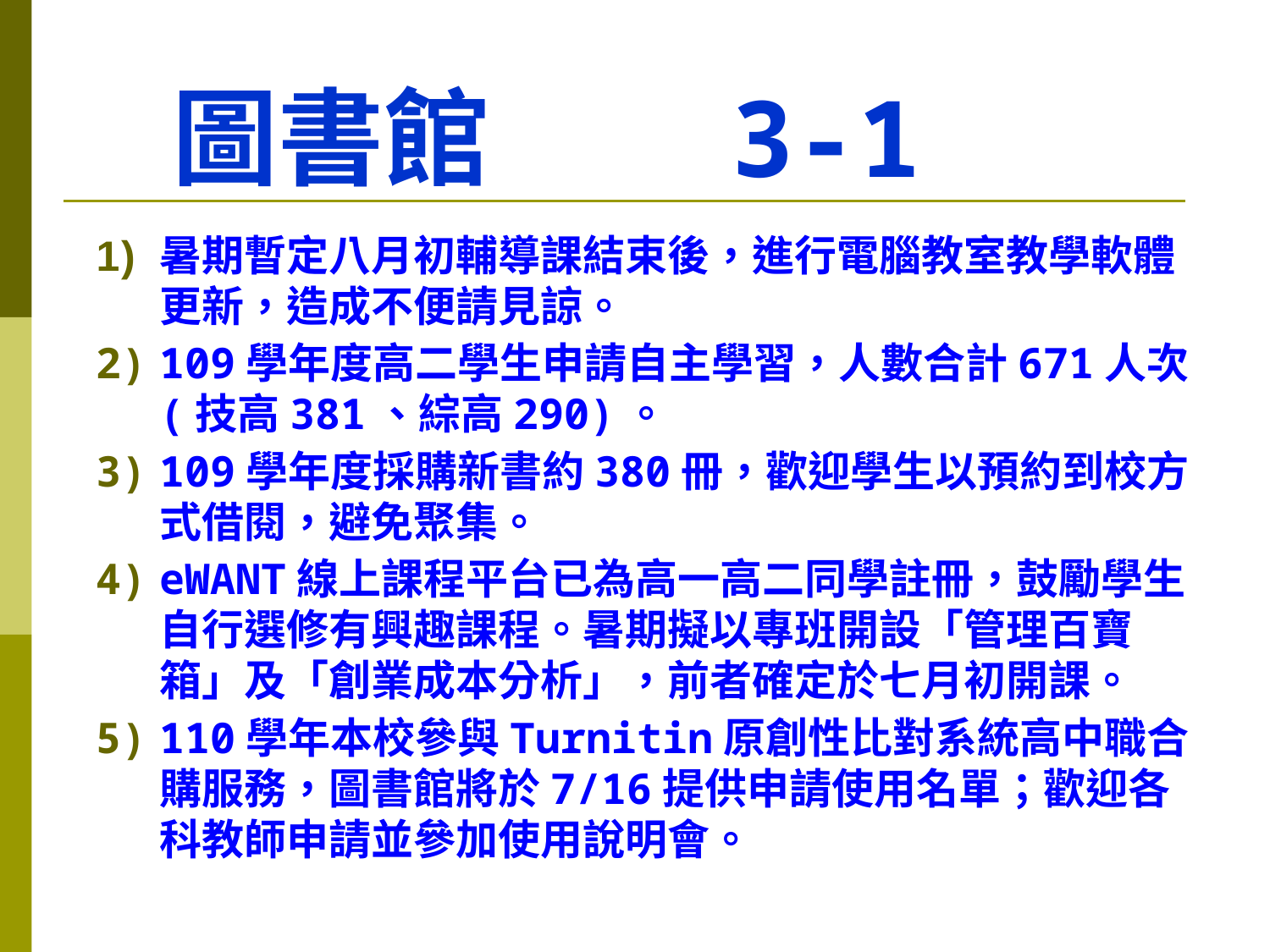

# 圖書館           3-1
暑期暫定八月初輔導課結束後，進行電腦教室教學軟體更新，造成不便請見諒。
109學年度高二學生申請自主學習，人數合計671人次(技高381、綜高290)。
109學年度採購新書約380冊，歡迎學生以預約到校方式借閱，避免聚集。
eWANT線上課程平台已為高一高二同學註冊，鼓勵學生自行選修有興趣課程。暑期擬以專班開設「管理百寶箱」及「創業成本分析」，前者確定於七月初開課。
110學年本校參與Turnitin原創性比對系統高中職合購服務，圖書館將於7/16提供申請使用名單；歡迎各科教師申請並參加使用說明會。